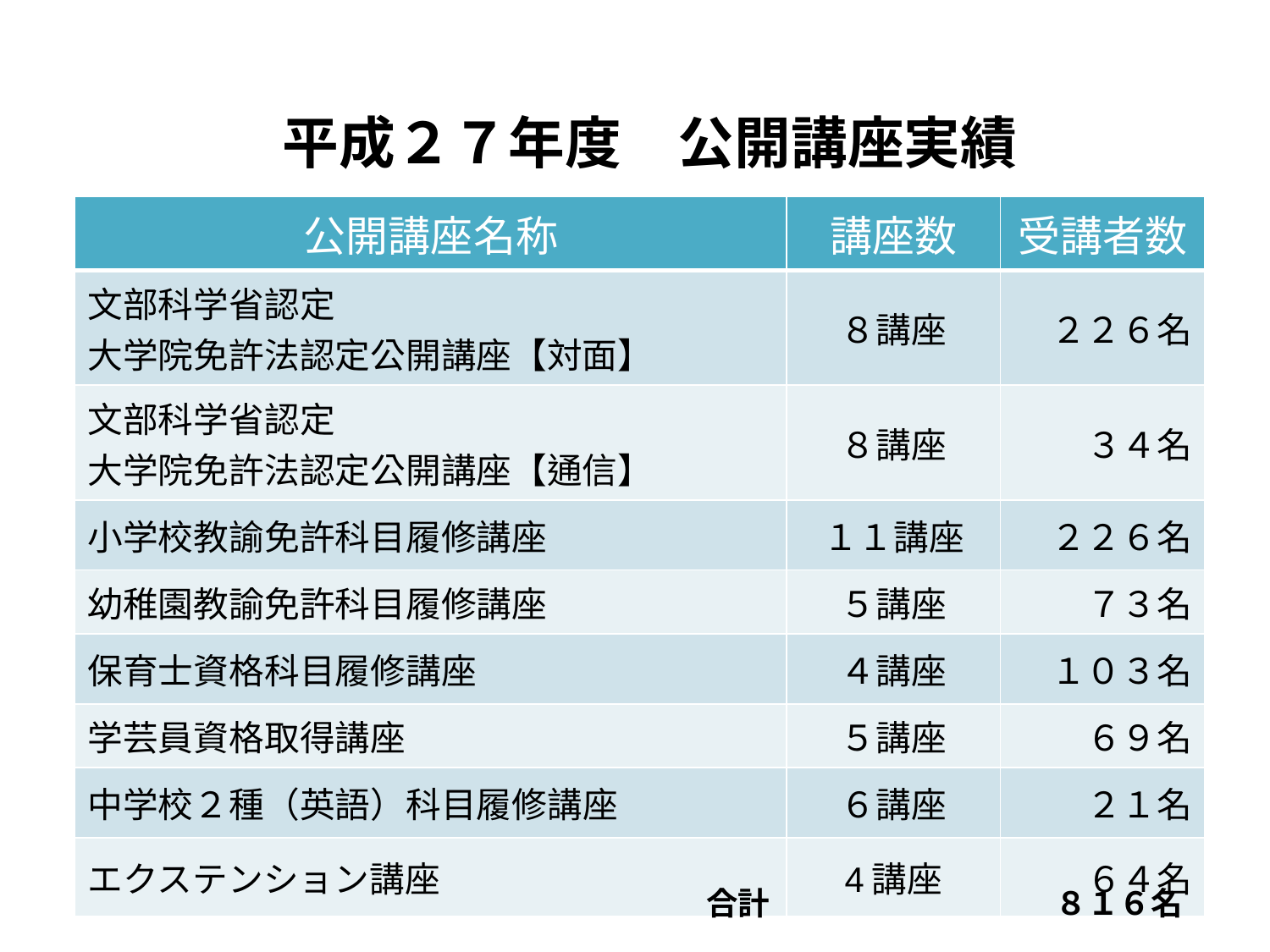

# 平成２７年度　公開講座実績
| 公開講座名称 | 講座数 | 受講者数 |
| --- | --- | --- |
| 文部科学省認定 大学院免許法認定公開講座【対面】 | ８講座 | ２２６名 |
| 文部科学省認定 大学院免許法認定公開講座【通信】 | ８講座 | ３４名 |
| 小学校教諭免許科目履修講座 | １１講座 | ２２６名 |
| 幼稚園教諭免許科目履修講座 | ５講座 | ７３名 |
| 保育士資格科目履修講座 | ４講座 | １０３名 |
| 学芸員資格取得講座 | ５講座 | ６９名 |
| 中学校２種（英語）科目履修講座 | ６講座 | ２１名 |
| エクステンション講座 | 4講座 | ６４名 |
　　　　　合計　　　　　　　　　８１６名